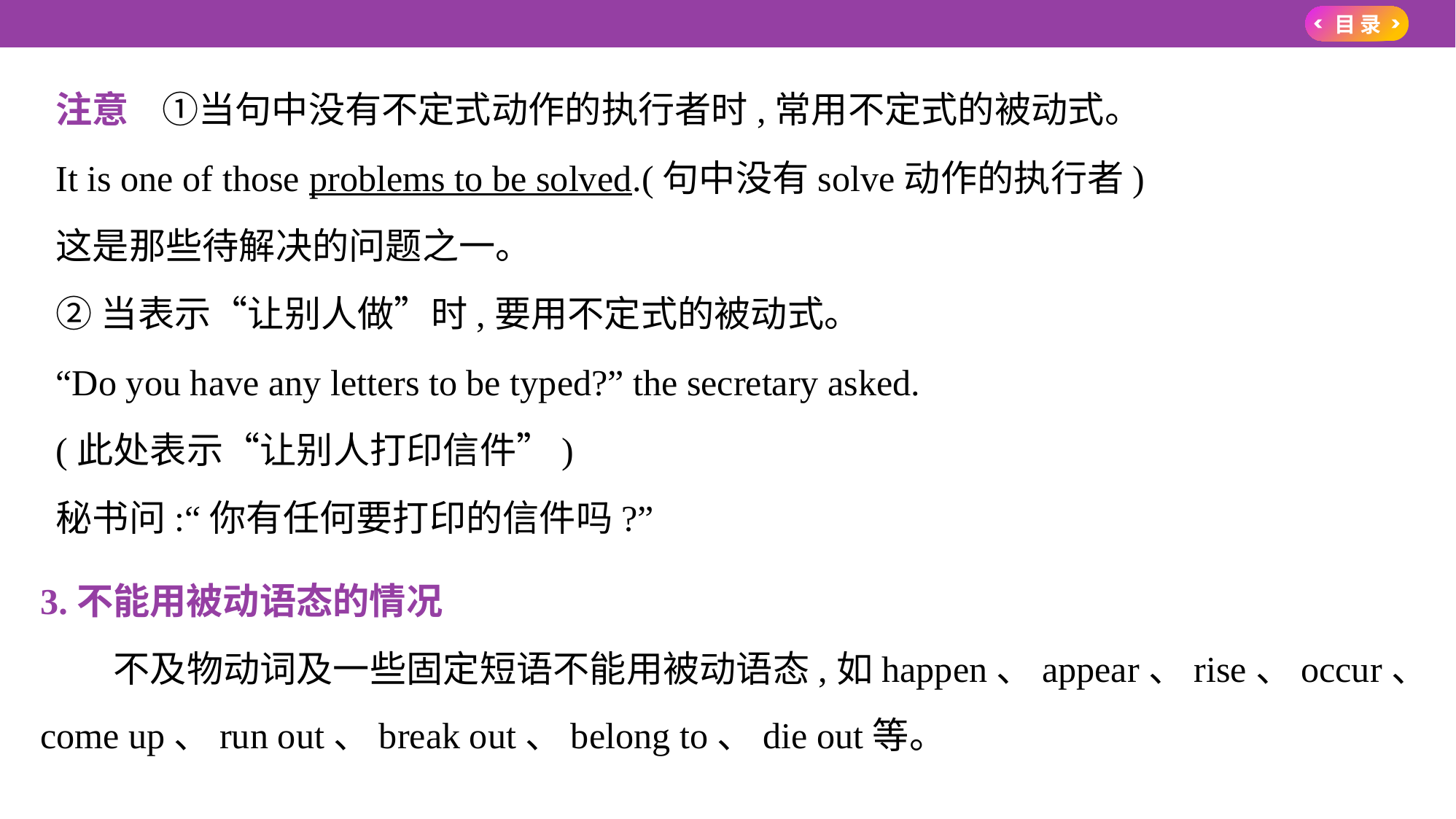

注意    ①当句中没有不定式动作的执行者时,常用不定式的被动式。
It is one of those problems to be solved.(句中没有solve动作的执行者)
这是那些待解决的问题之一。
②当表示“让别人做”时,要用不定式的被动式。
“Do you have any letters to be typed?” the secretary asked.
(此处表示“让别人打印信件”)
秘书问:“你有任何要打印的信件吗?”
3.不能用被动语态的情况
　　不及物动词及一些固定短语不能用被动语态,如happen、appear、rise、occur、
come up、run out、break out、belong to、die out等。